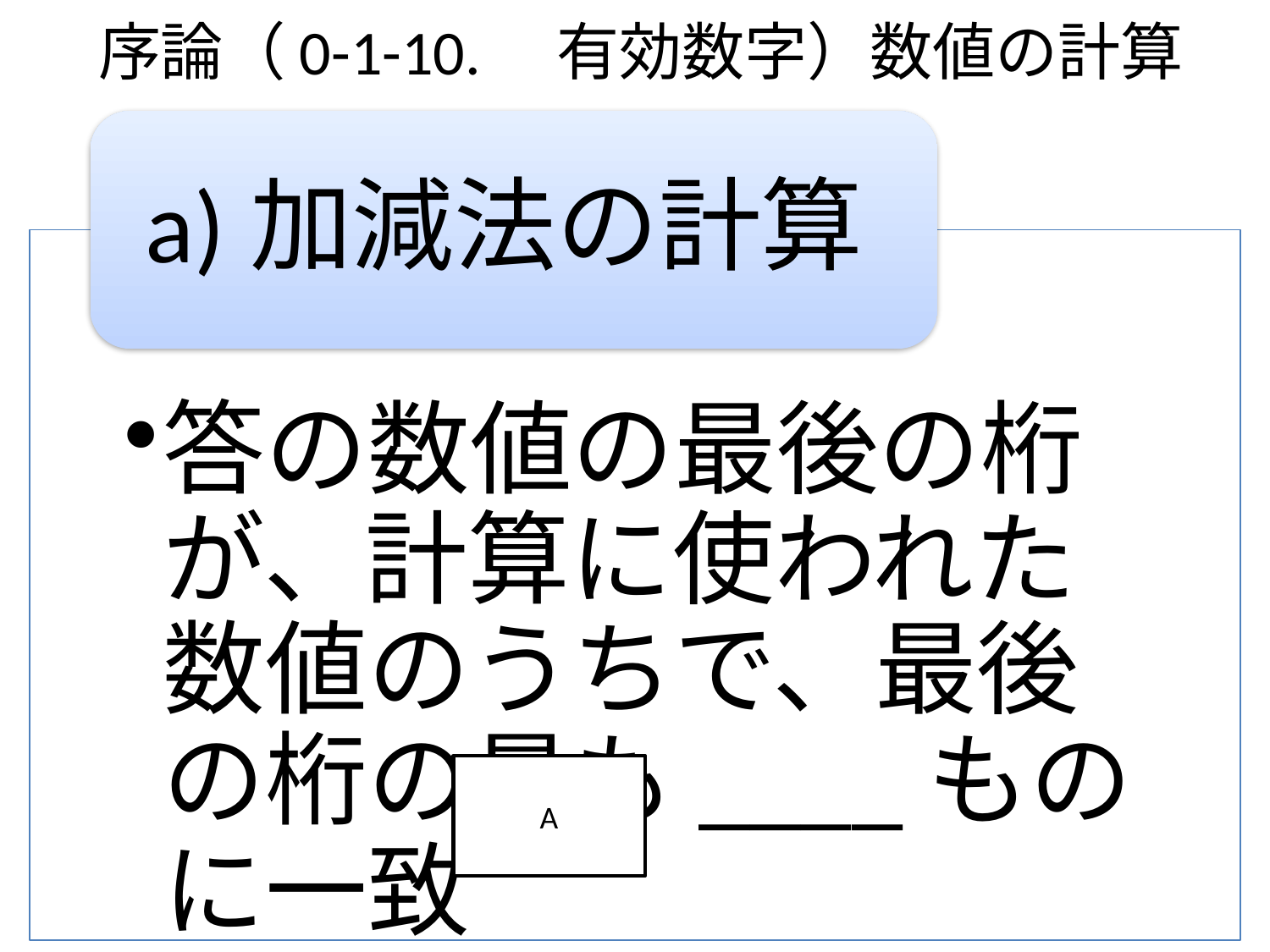

# 序論（0-1-10.　有効数字）数値の計算
答の数値の最後の桁が、計算に使われた数値のうちで、最後の桁の最も____ものに一致
a)加減法の計算
A